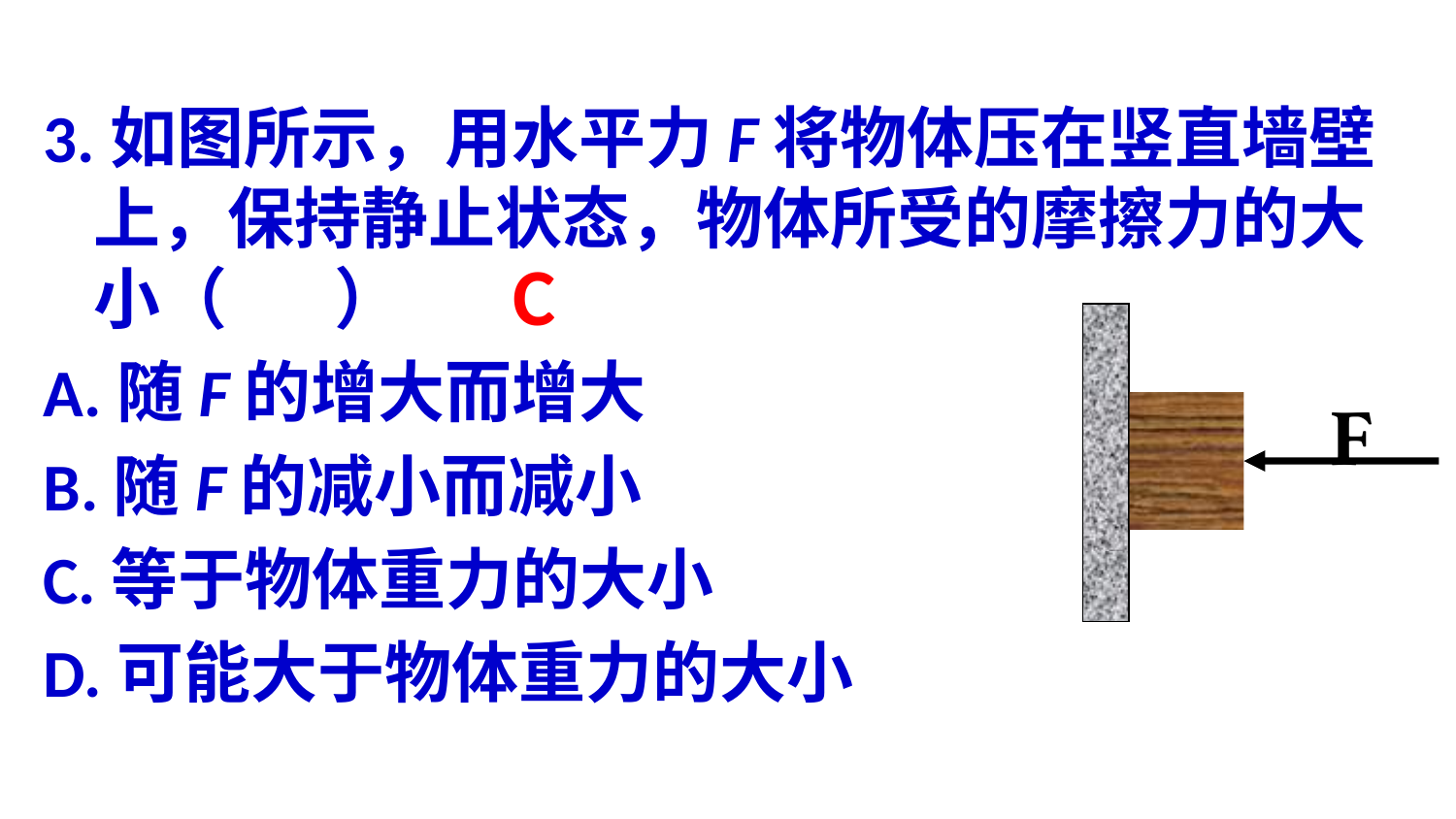

3.如图所示，用水平力F将物体压在竖直墙壁上，保持静止状态，物体所受的摩擦力的大小（       ）
A.随F的增大而增大
B.随F的减小而减小
C.等于物体重力的大小
D.可能大于物体重力的大小
C

F